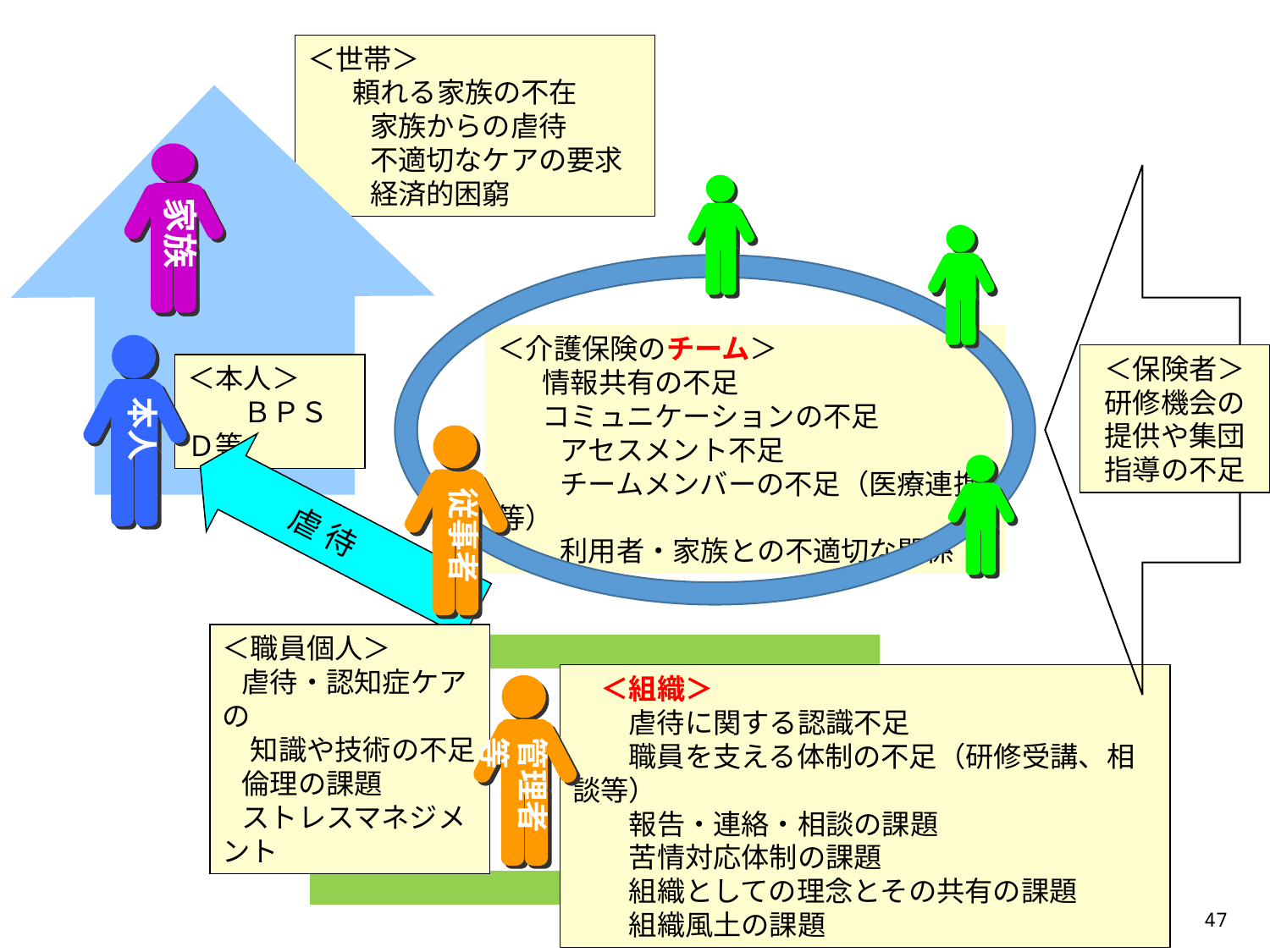

＜世帯＞
      頼れる家族の不在
　 　家族からの虐待
　　 不適切なケアの要求
　　 経済的困窮

家族

保険者

＜介護保険のチーム＞
      情報共有の不足
      コミュニケーションの不足
　　 アセスメント不足
　　 チームメンバーの不足（医療連携等）
　　 利用者・家族との不適切な関係

本人
＜保険者＞
研修機会の提供や集団指導の不足
＜本人＞
　　ＢＰＳＤ等

従事者

         虐 待
＜職員個人＞
  虐待・認知症ケアの
　知識や技術の不足
  倫理の課題
  ストレスマネジメント

　＜組織＞
　　虐待に関する認識不足
　　職員を支える体制の不足（研修受講、相談等）
　　報告・連絡・相談の課題
　　苦情対応体制の課題
　　組織としての理念とその共有の課題
　　組織風土の課題

管理者等
47